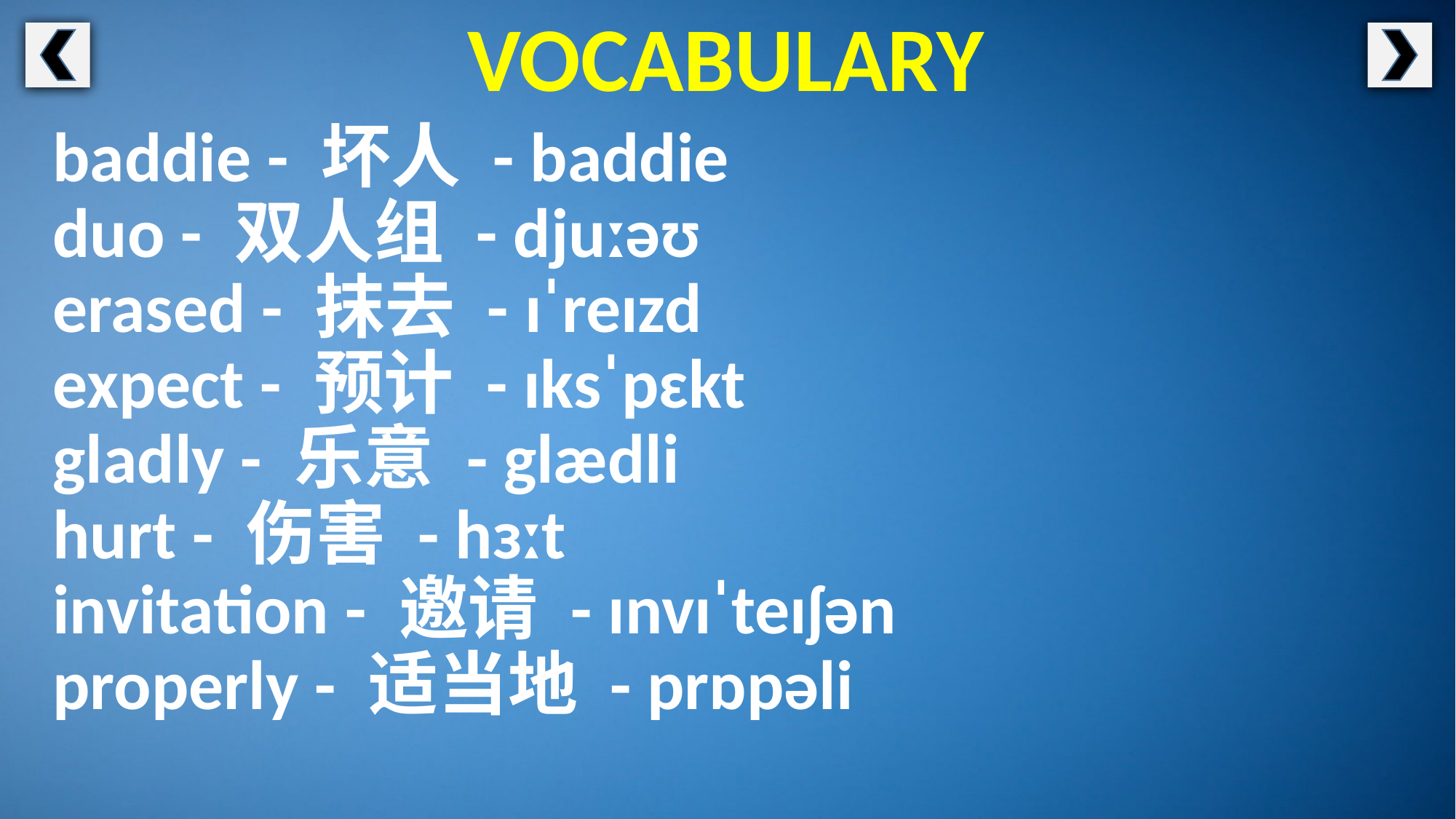

VOCABULARY
baddie - 坏人 - baddie
duo - 双人组 - djuːəʊ
erased - 抹去 - ɪˈreɪzd
expect - 预计 - ɪksˈpɛkt
gladly - 乐意 - glædli
hurt - 伤害 - hɜːt
invitation - 邀请 - ɪnvɪˈteɪʃən
properly - 适当地 - prɒpəli